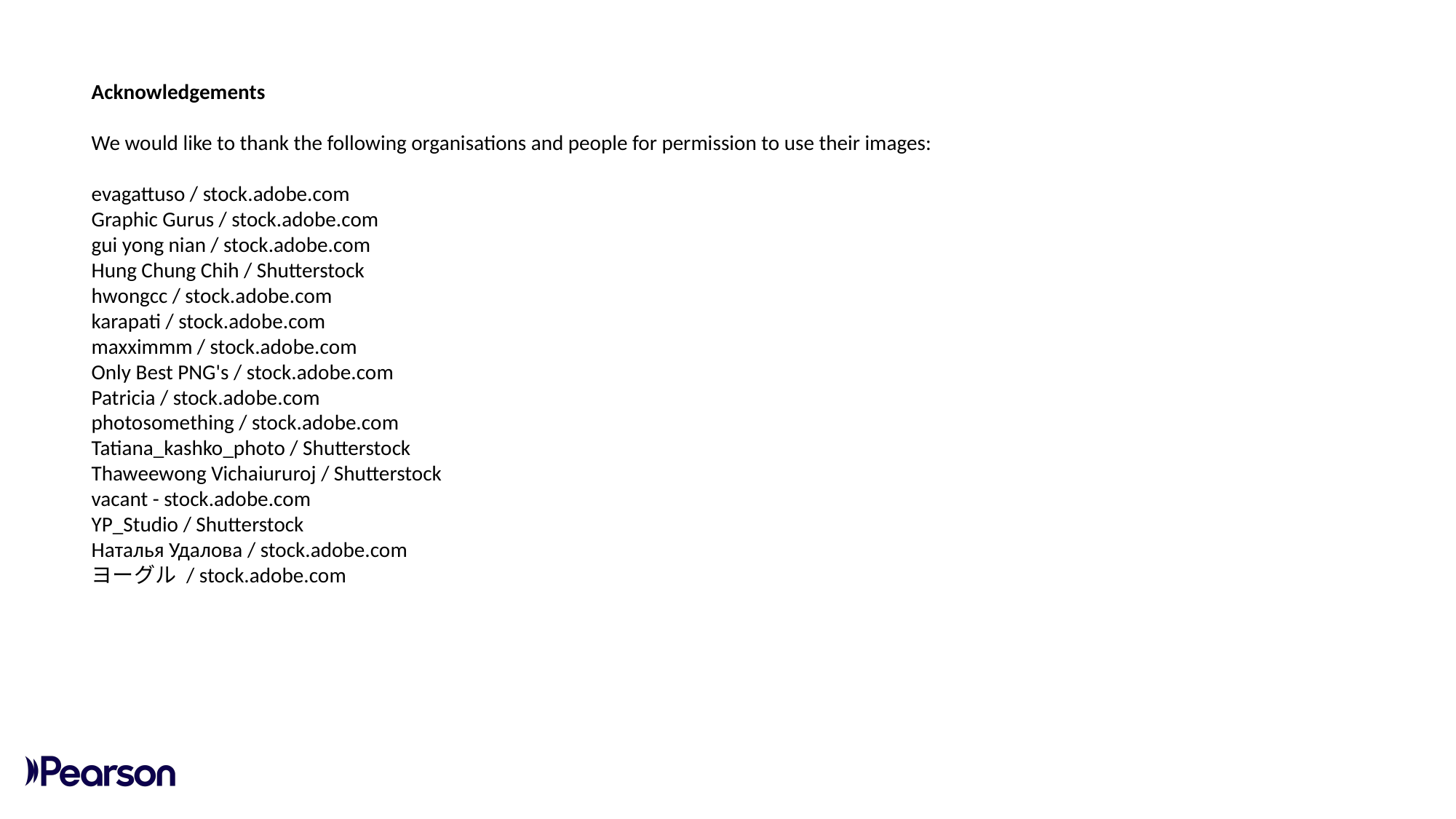

Acknowledgements

We would like to thank the following organisations and people for permission to use their images:

evagattuso / stock.adobe.com
Graphic Gurus / stock.adobe.com
gui yong nian / stock.adobe.com
Hung Chung Chih / Shutterstock
hwongcc / stock.adobe.com
karapati / stock.adobe.com
maxximmm / stock.adobe.com
Only Best PNG's / stock.adobe.com
Patricia / stock.adobe.com
photosomething / stock.adobe.com
Tatiana_kashko_photo / Shutterstock
Thaweewong Vichaiururoj / Shutterstock
vacant - stock.adobe.com
YP_Studio / Shutterstock
Наталья Удалова / stock.adobe.com
ヨーグル / stock.adobe.com